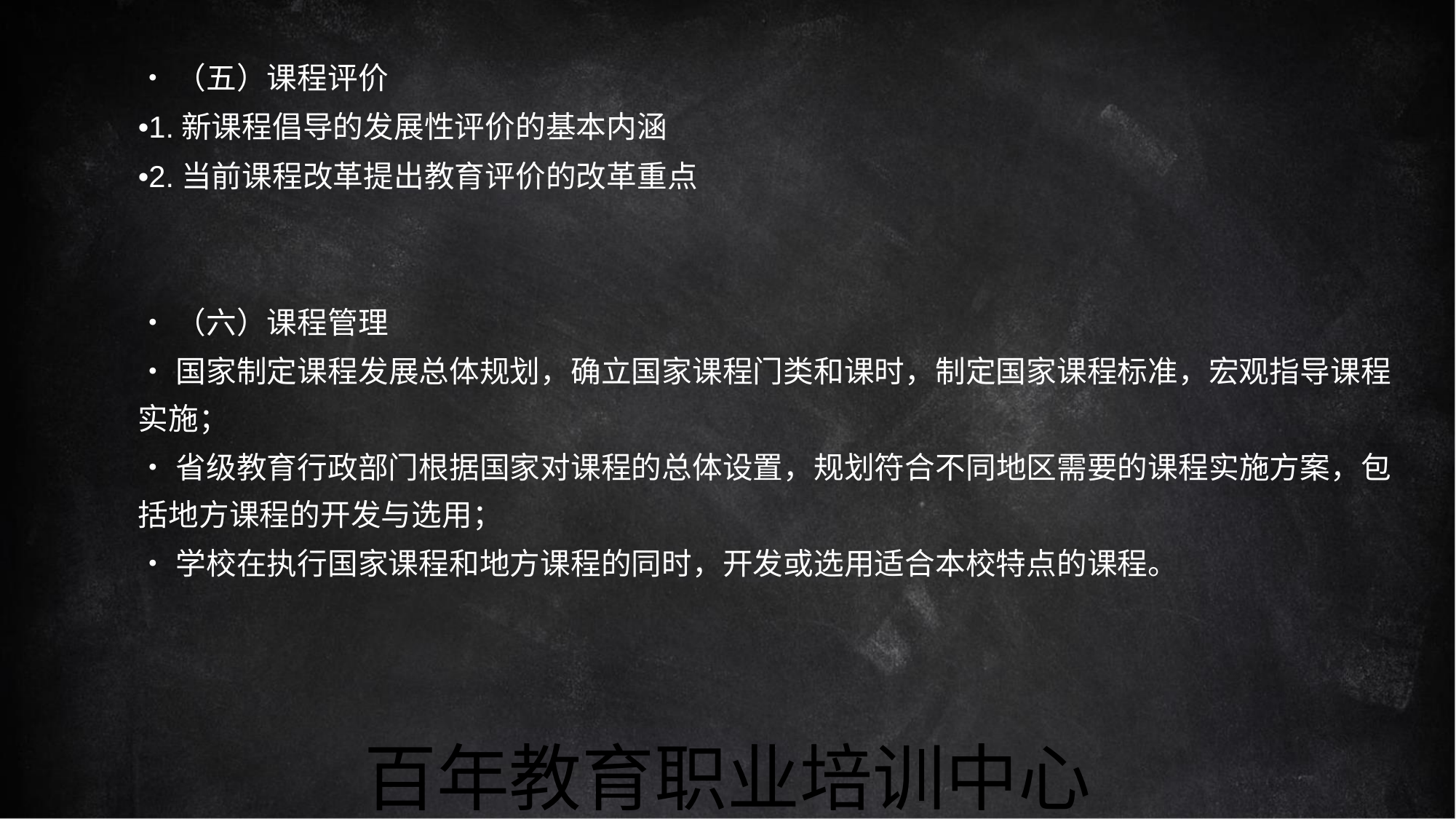

•（五）课程评价
•1.新课程倡导的发展性评价的基本内涵
•2.当前课程改革提出教育评价的改革重点
•（六）课程管理
•国家制定课程发展总体规划，确立国家课程门类和课时，制定国家课程标准，宏观指导课程
实施；
•省级教育行政部门根据国家对课程的总体设置，规划符合不同地区需要的课程实施方案，包
括地方课程的开发与选用；
•学校在执行国家课程和地方课程的同时，开发或选用适合本校特点的课程。
百年教育职业培训中心